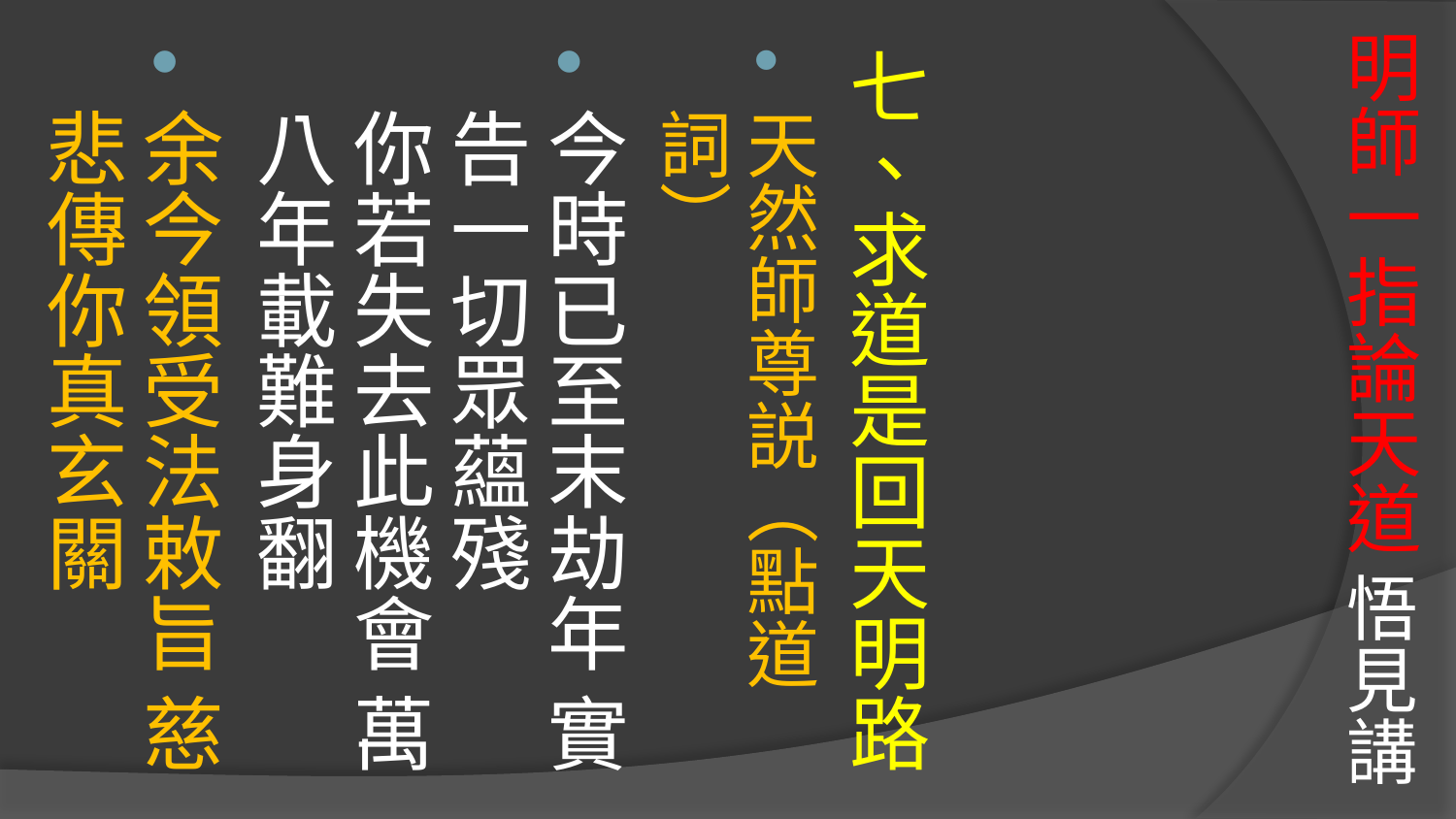

# 明師一指論天道 悟見講
七、求道是回天明路
天然師尊説（點道詞）
今時已至末劫年 實告一切眾蘊殘
你若失去此機會 萬八年載難身翻
余今領受法敕旨 慈悲傳你真玄關